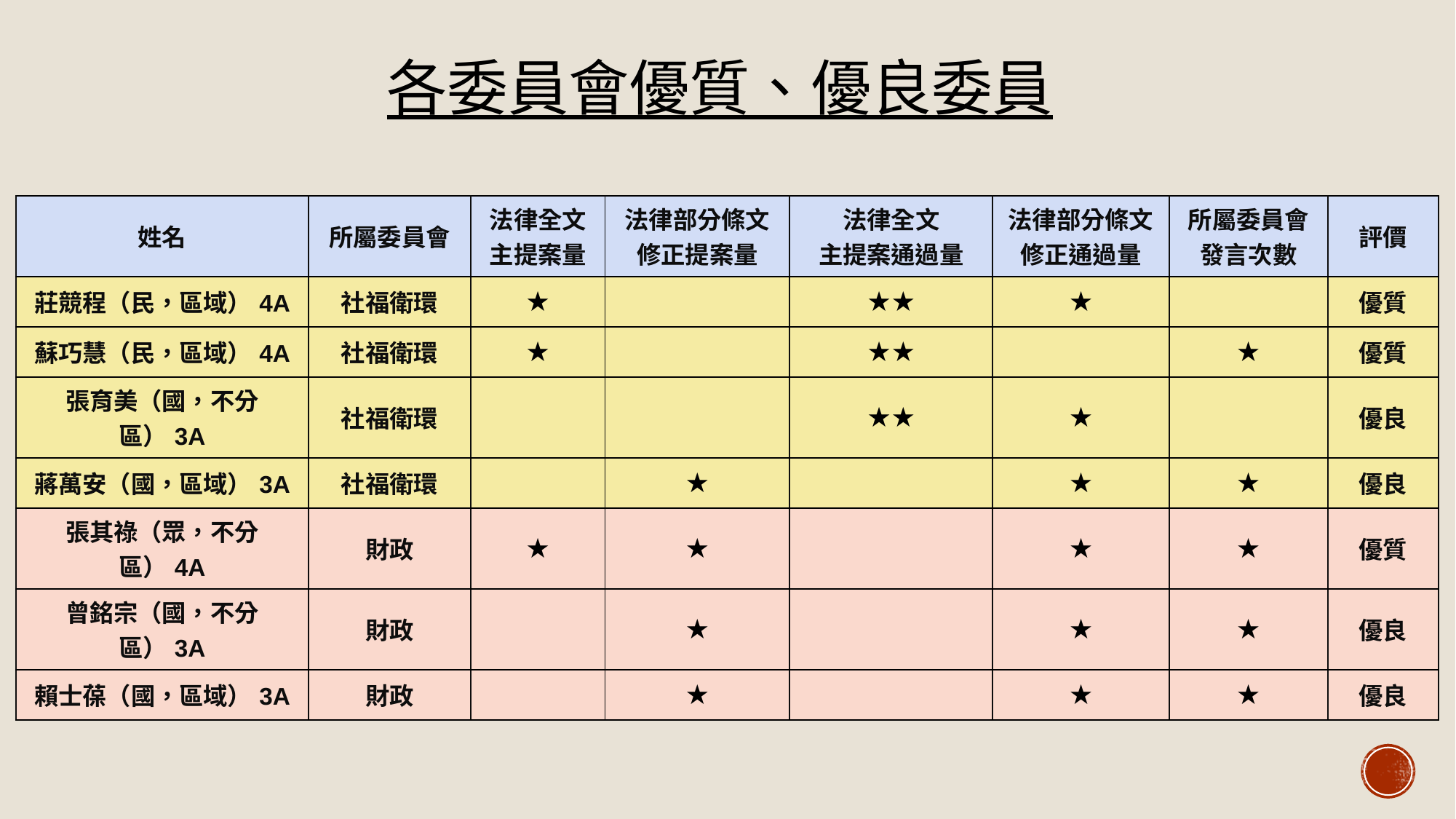

# 各委員會優質、優良委員
| 姓名 | 所屬委員會 | 法律全文 主提案量 | 法律部分條文修正提案量 | 法律全文 主提案通過量 | 法律部分條文修正通過量 | 所屬委員會 發言次數 | 評價 |
| --- | --- | --- | --- | --- | --- | --- | --- |
| 莊競程（民，區域）4A | 社福衛環 | ★ |  | ★★ | ★ |  | 優質 |
| 蘇巧慧（民，區域）4A | 社福衛環 | ★ |  | ★★ |  | ★ | 優質 |
| 張育美（國，不分區）3A | 社福衛環 |  |  | ★★ | ★ |  | 優良 |
| 蔣萬安（國，區域）3A | 社福衛環 |  | ★ |  | ★ | ★ | 優良 |
| 張其祿（眾，不分區）4A | 財政 | ★ | ★ |  | ★ | ★ | 優質 |
| 曾銘宗（國，不分區）3A | 財政 |  | ★ |  | ★ | ★ | 優良 |
| 賴士葆（國，區域）3A | 財政 |  | ★ |  | ★ | ★ | 優良 |